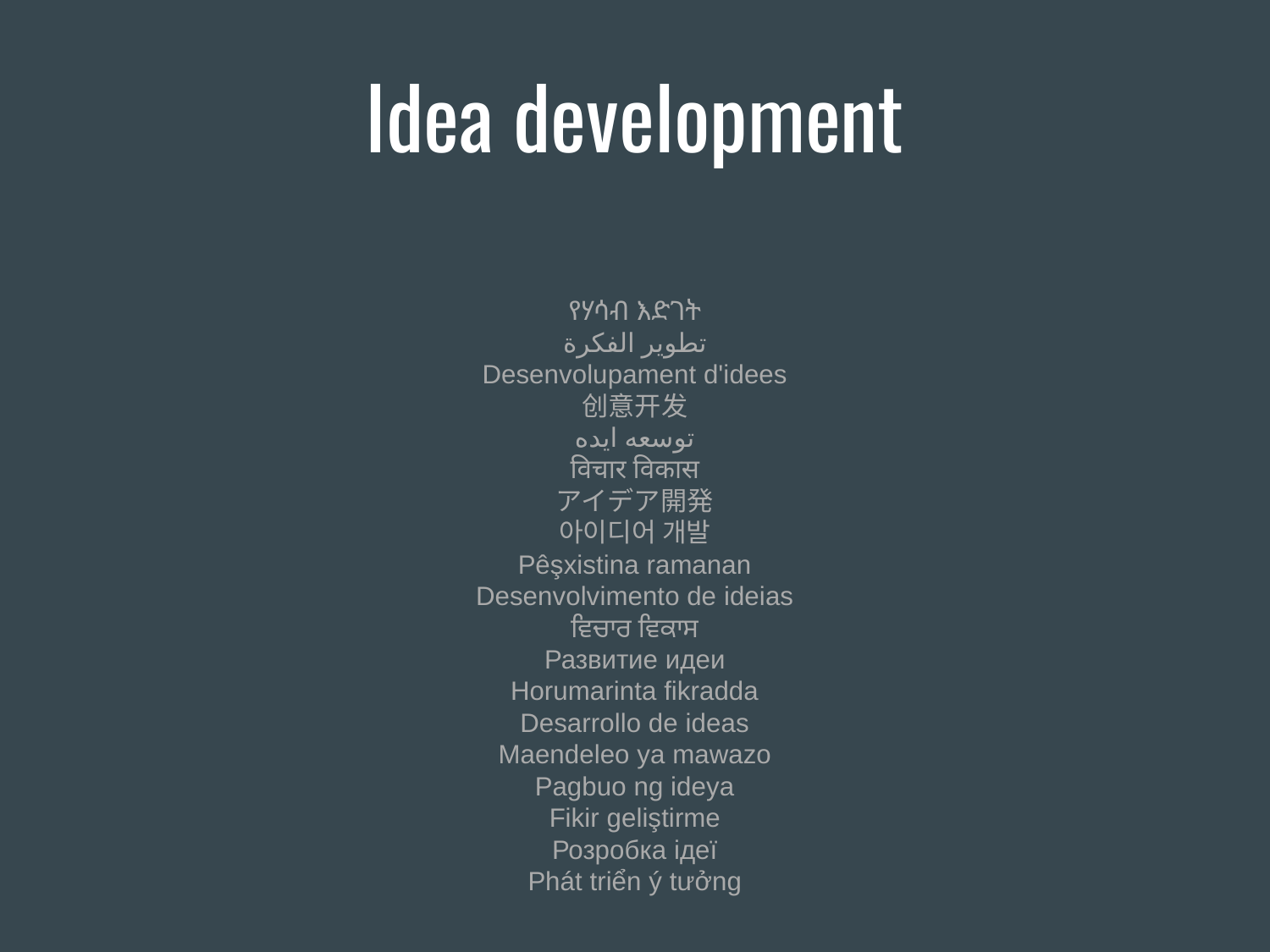

Idea development
የሃሳብ እድገት
تطوير الفكرة
Desenvolupament d'idees
创意开发
توسعه ایده
विचार विकास
アイデア開発
아이디어 개발
Pêşxistina ramanan
Desenvolvimento de ideias
ਵਿਚਾਰ ਵਿਕਾਸ
Развитие идеи
Horumarinta fikradda
Desarrollo de ideas
Maendeleo ya mawazo
Pagbuo ng ideya
Fikir geliştirme
Розробка ідеї
Phát triển ý tưởng